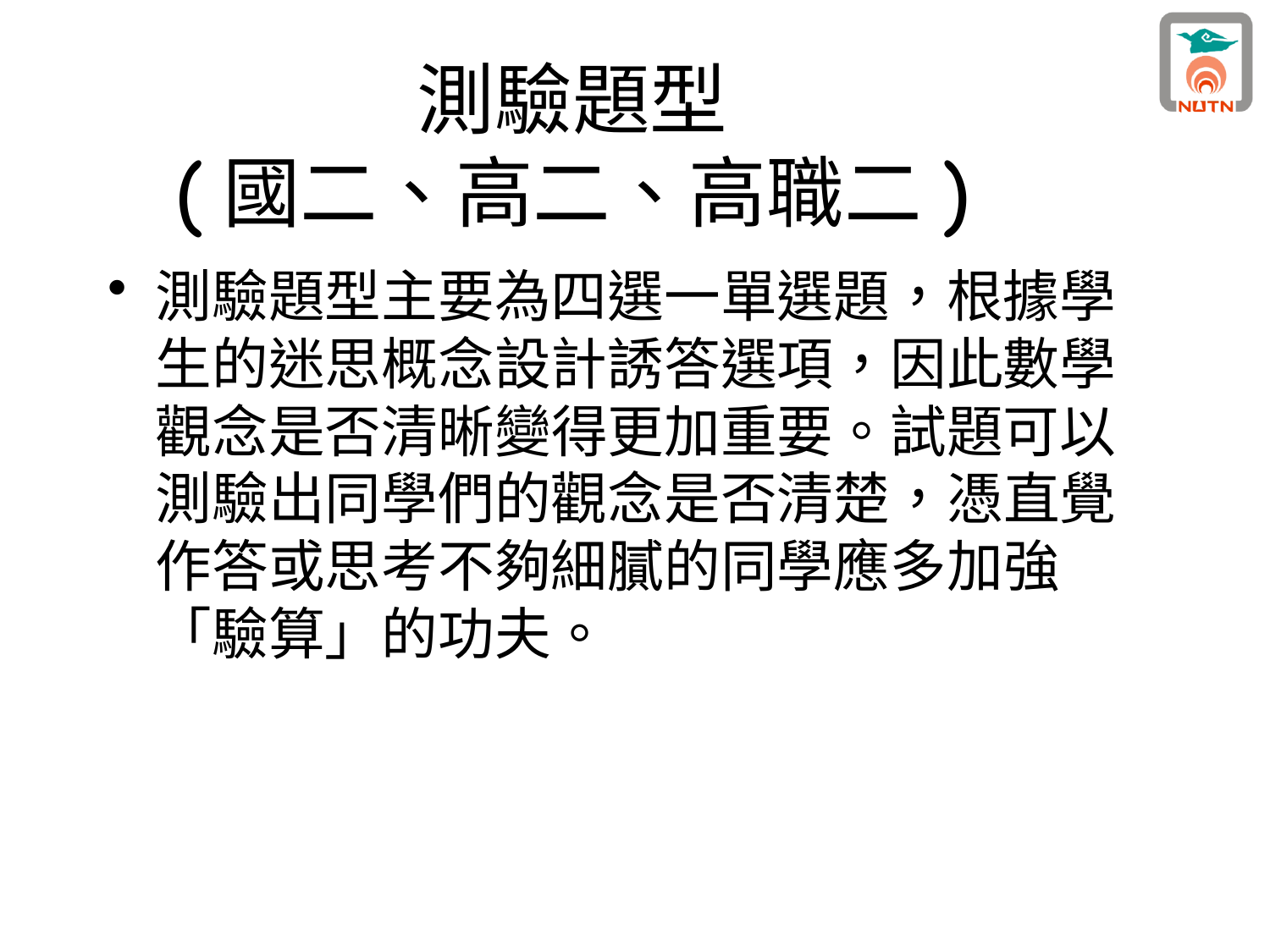

# 測驗題型 (國二、高二、高職二)
測驗題型主要為四選一單選題，根據學生的迷思概念設計誘答選項，因此數學觀念是否清晰變得更加重要。試題可以測驗出同學們的觀念是否清楚，憑直覺作答或思考不夠細膩的同學應多加強「驗算」的功夫。